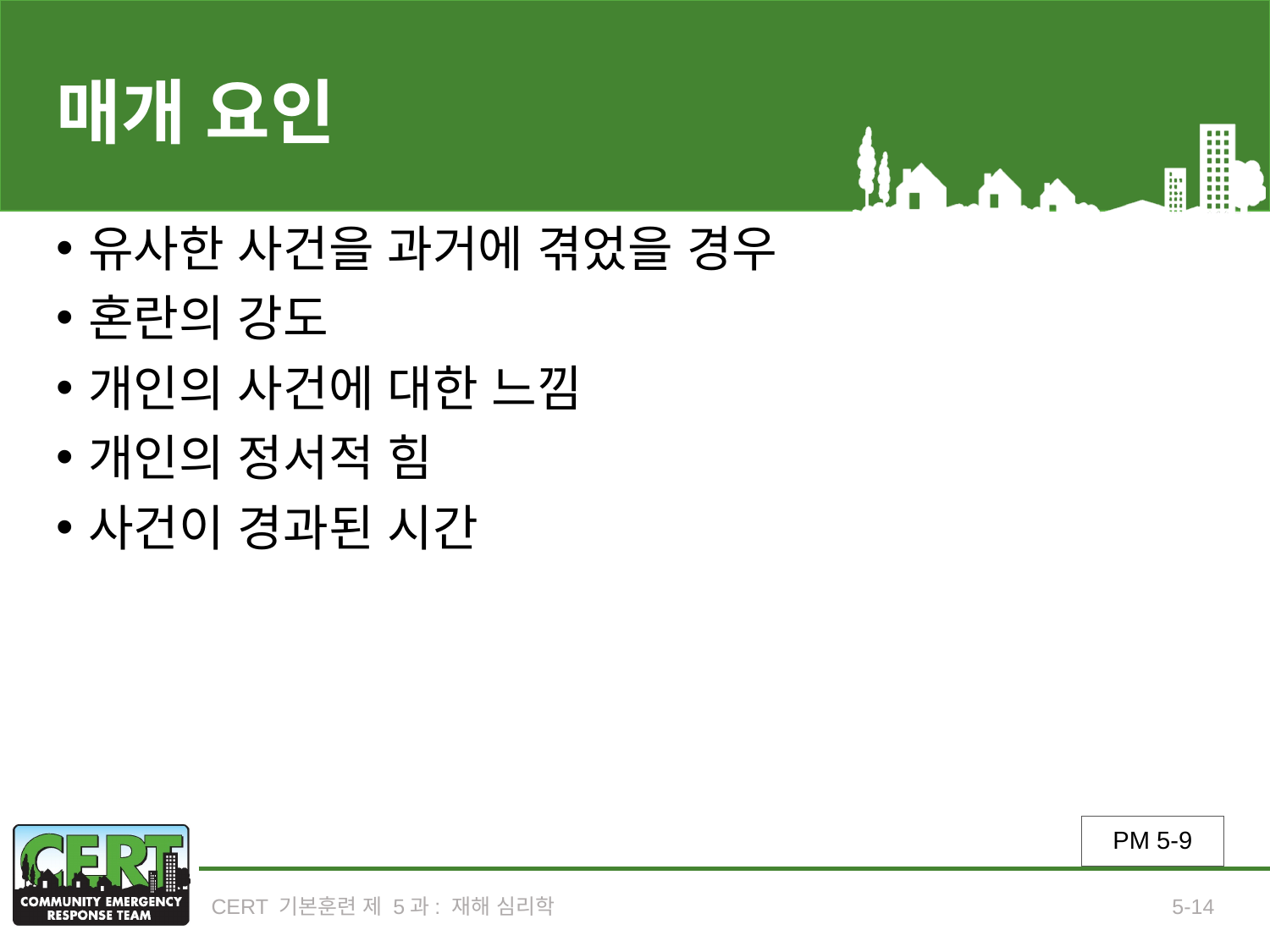

# 매개 요인
유사한 사건을 과거에 겪었을 경우
혼란의 강도
개인의 사건에 대한 느낌
개인의 정서적 힘
사건이 경과된 시간
PM 5-9
CERT 기본훈련 제 5과: 재해 심리학
5-14